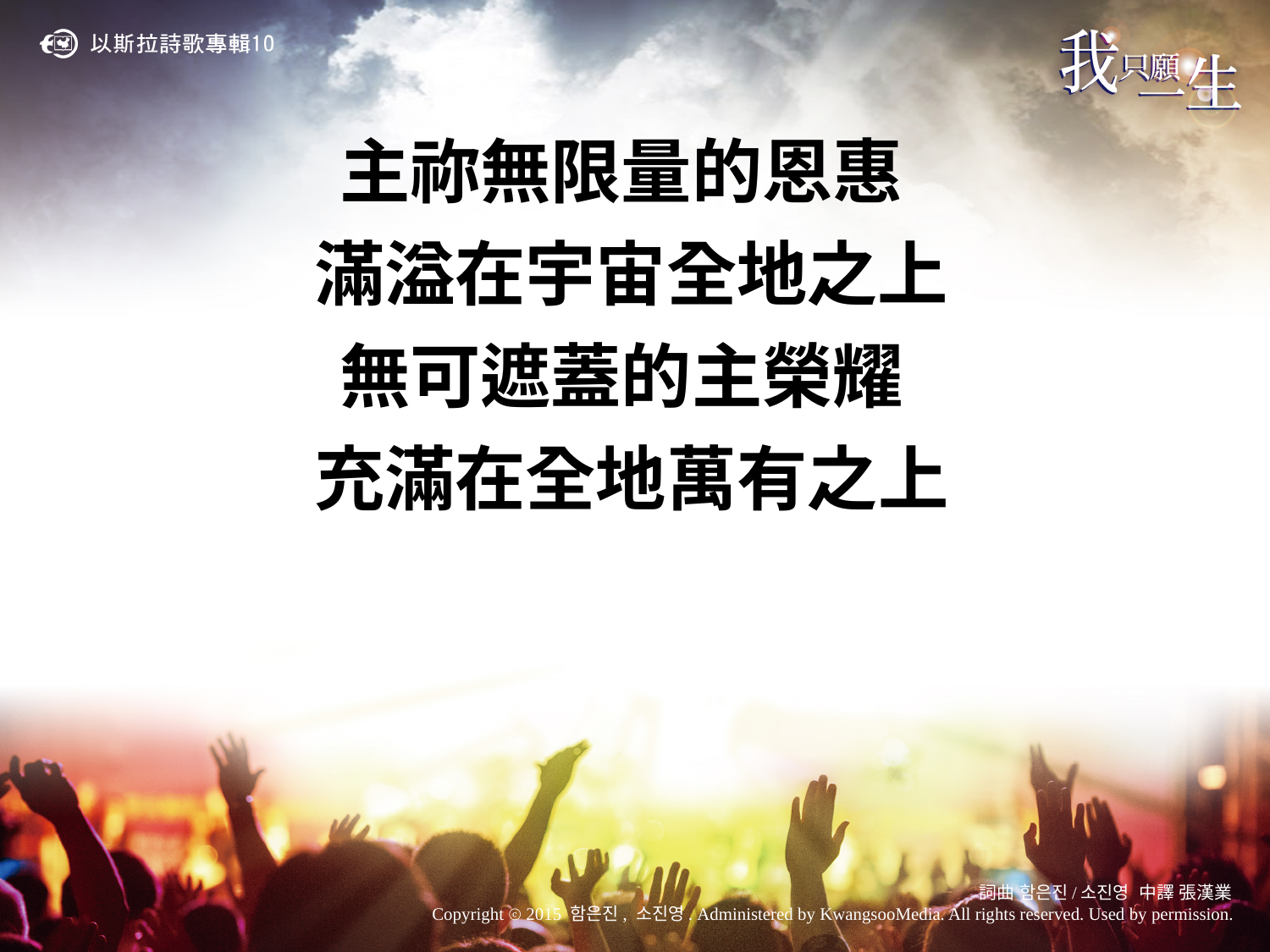

主祢無限量的恩惠
滿溢在宇宙全地之上
無可遮蓋的主榮耀
充滿在全地萬有之上
詞曲 함은진/소진영  中譯 張漢業
Copyright ⓒ 2015 함은진, 소진영. Administered by KwangsooMedia. All rights reserved. Used by permission.